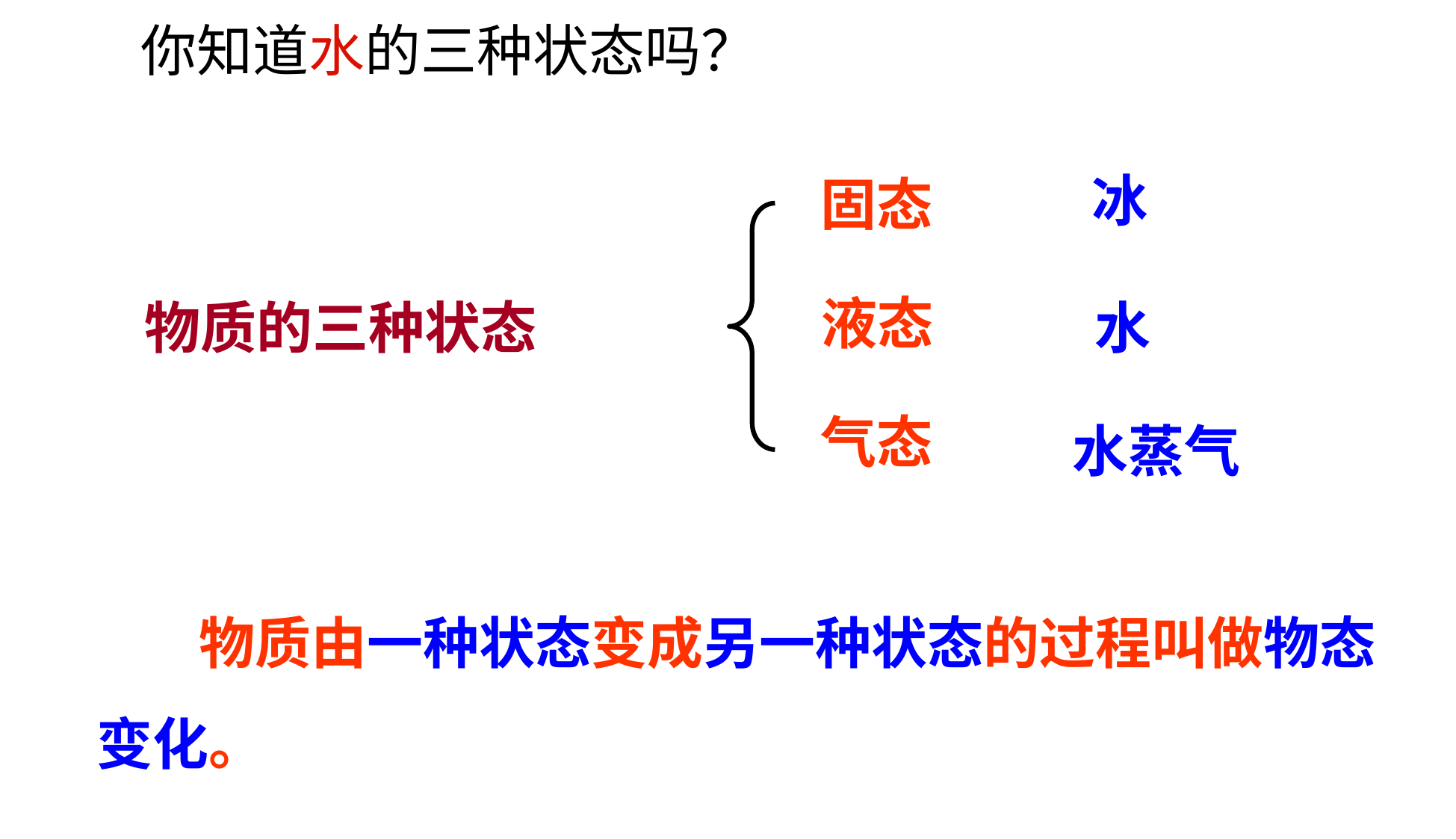

你知道水的三种状态吗？
冰
水
水蒸气
固态
液态
气态

物质的三种状态
       物质由一种状态变成另一种状态的过程叫做物态变化。